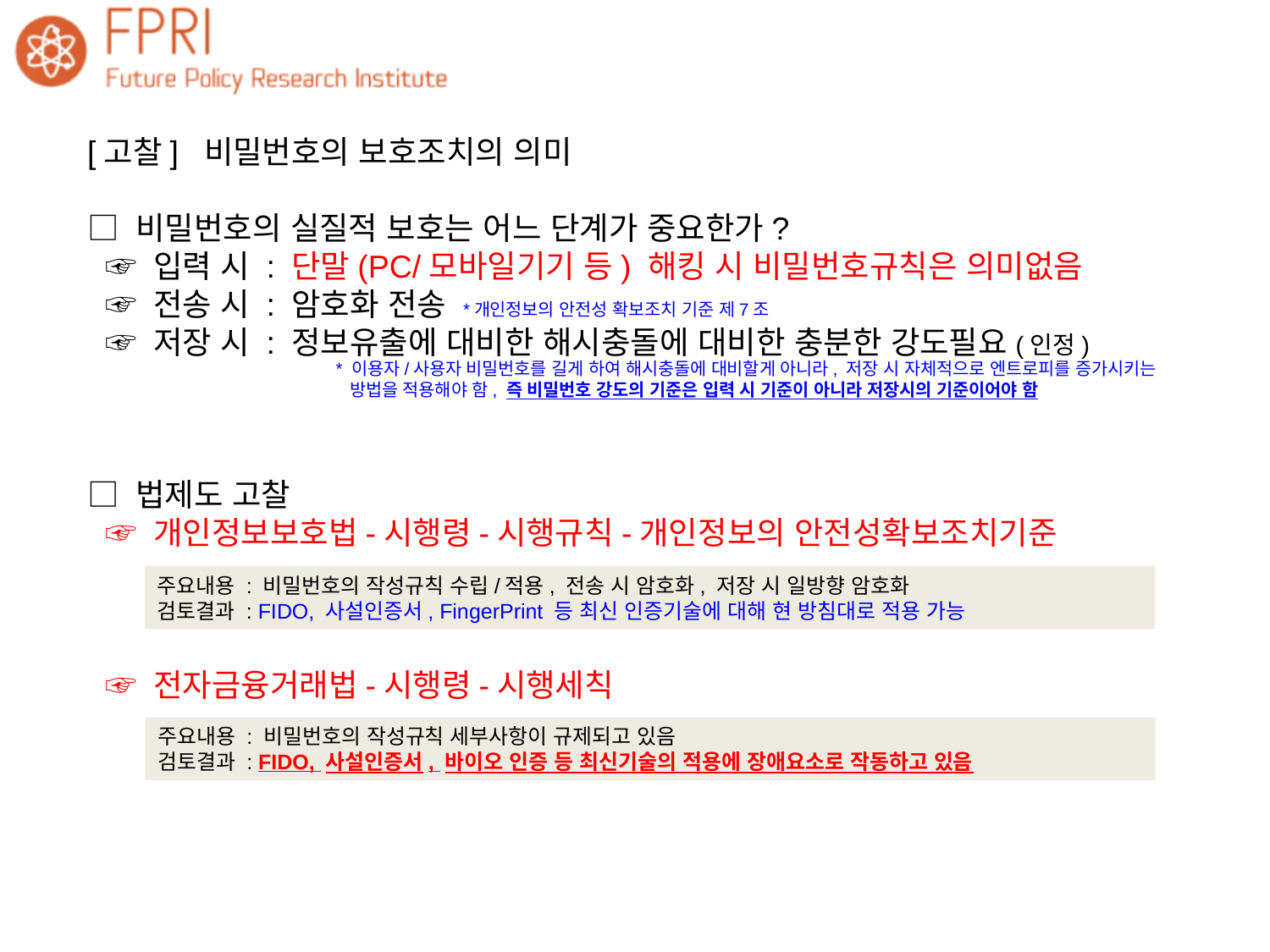

[고찰]  비밀번호의 보호조치의 의미

□ 비밀번호의 실질적 보호는 어느 단계가 중요한가?
  ☞ 입력 시 : 단말(PC/모바일기기 등) 해킹 시 비밀번호규칙은 의미없음
  ☞ 전송 시 : 암호화 전송 *개인정보의 안전성 확보조치 기준 제7조
  ☞ 저장 시 : 정보유출에 대비한 해시충돌에 대비한 충분한 강도필요(인정)

□ 법제도 고찰
  ☞ 개인정보보호법-시행령-시행규칙-개인정보의 안전성확보조치기준

  ☞ 전자금융거래법-시행령-시행세칙
* 이용자/사용자 비밀번호를 길게 하여 해시충돌에 대비할게 아니라, 저장 시 자체적으로 엔트로피를 증가시키는
  방법을 적용해야 함, 즉 비밀번호 강도의 기준은 입력 시 기준이 아니라 저장시의 기준이어야 함
주요내용 : 비밀번호의 작성규칙 수립/적용, 전송 시 암호화, 저장 시 일방향 암호화
검토결과 : FIDO, 사설인증서, FingerPrint 등 최신 인증기술에 대해 현 방침대로 적용 가능
주요내용 : 비밀번호의 작성규칙 세부사항이 규제되고 있음
검토결과 : FIDO, 사설인증서, 바이오 인증 등 최신기술의 적용에 장애요소로 작동하고 있음